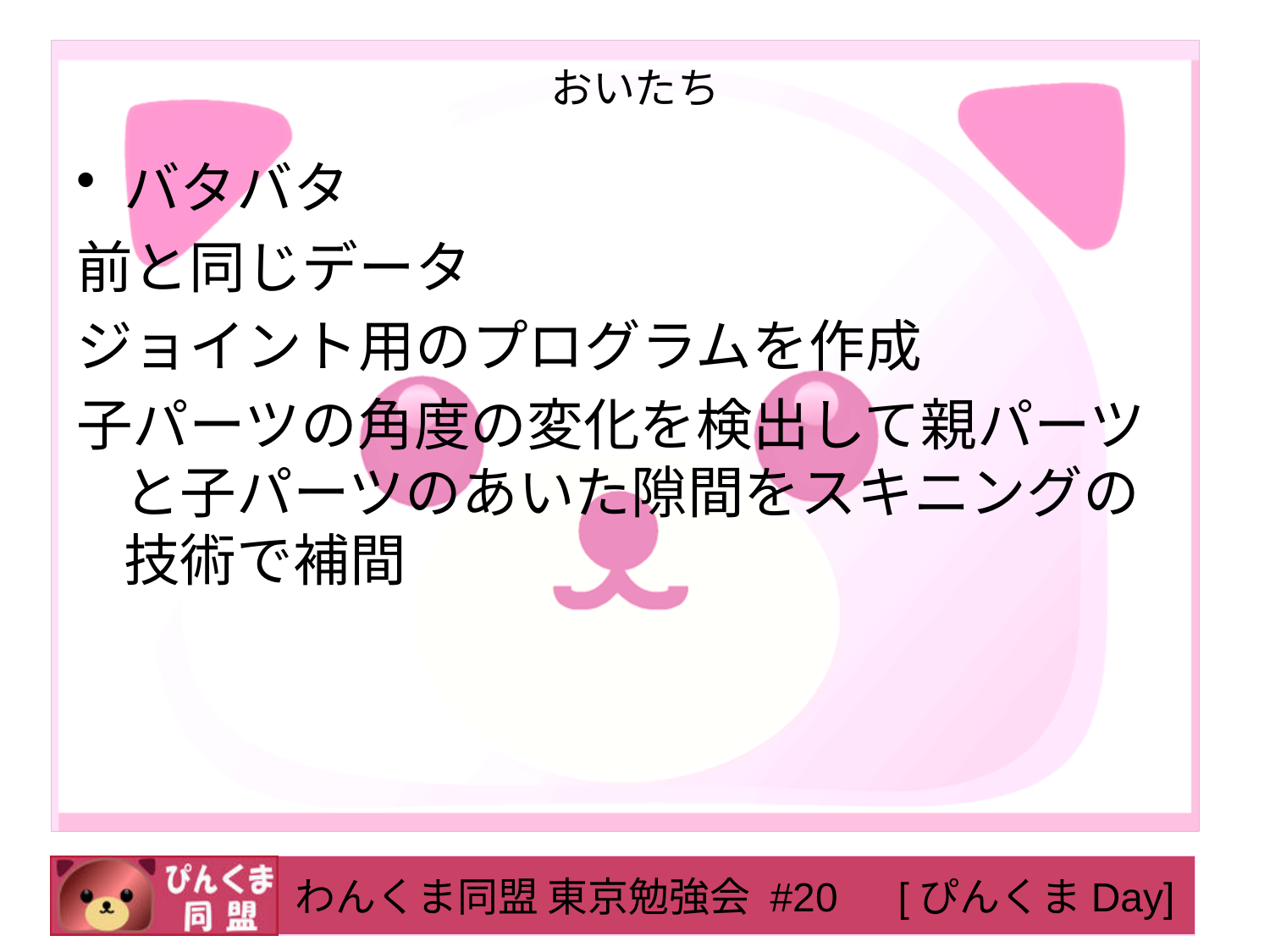

# おいたち
バタバタ
前と同じデータ
ジョイント用のプログラムを作成
子パーツの角度の変化を検出して親パーツと子パーツのあいた隙間をスキニングの技術で補間